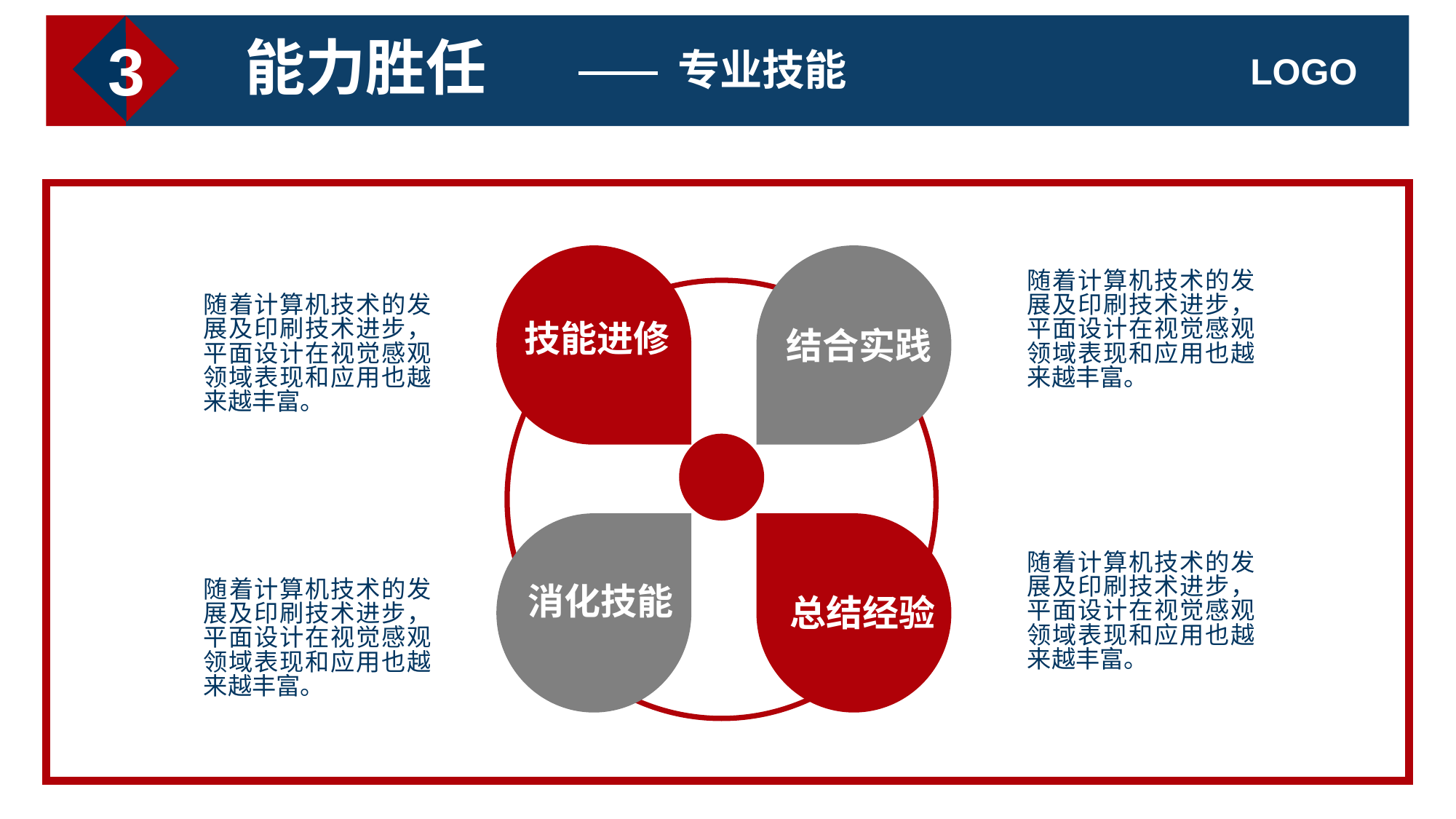

3

能力胜任
专业技能

随着计算机技术的发展及印刷技术进步，平面设计在视觉感观领域表现和应用也越来越丰富。

随着计算机技术的发展及印刷技术进步，平面设计在视觉感观领域表现和应用也越来越丰富。
技能进修
结合实践

随着计算机技术的发展及印刷技术进步，平面设计在视觉感观领域表现和应用也越来越丰富。
随着计算机技术的发展及印刷技术进步，平面设计在视觉感观领域表现和应用也越来越丰富。
消化技能
总结经验